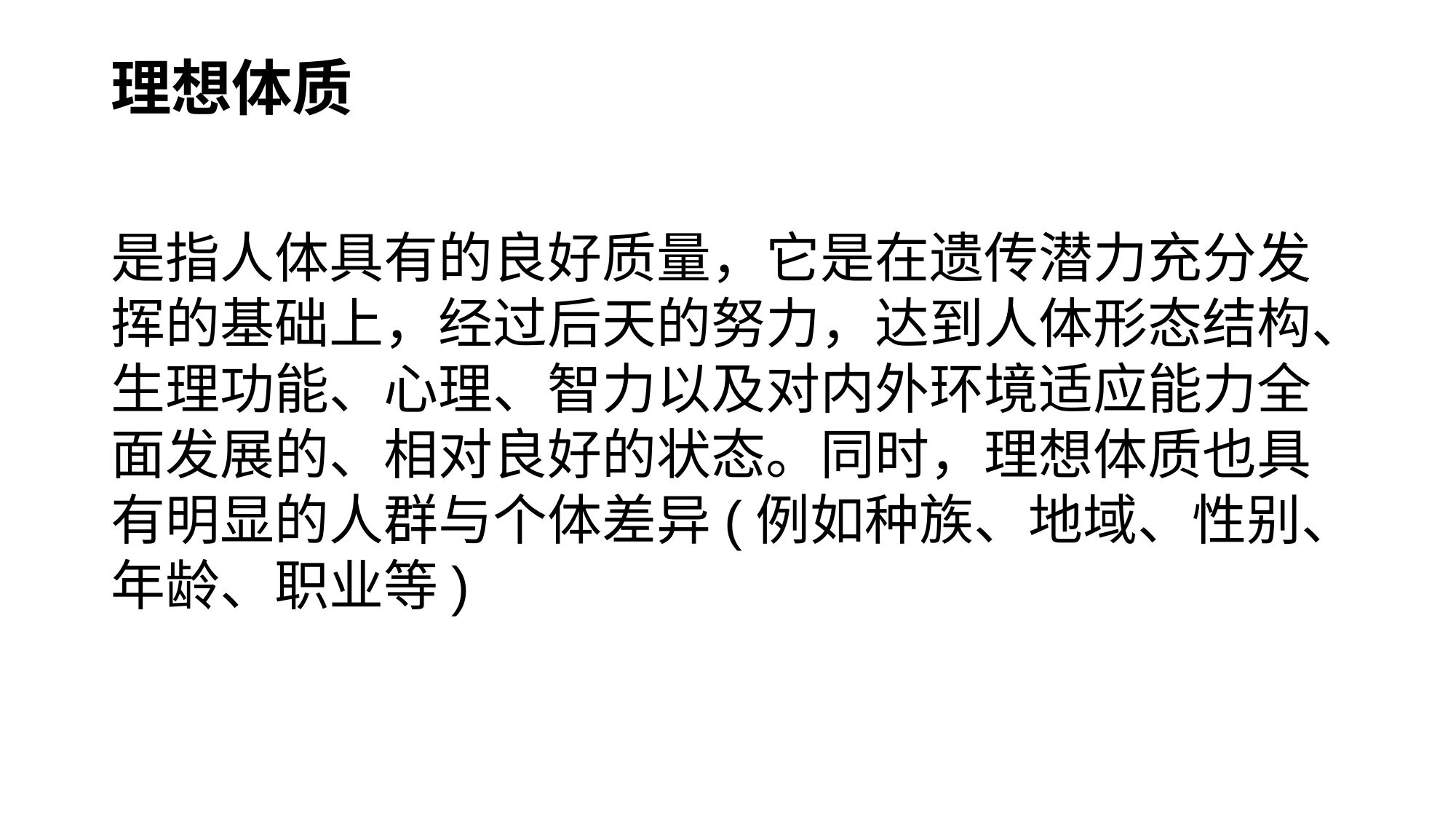

# 理想体质
是指人体具有的良好质量，它是在遗传潜力充分发挥的基础上，经过后天的努力，达到人体形态结构、生理功能、心理、智力以及对内外环境适应能力全面发展的、相对良好的状态。同时，理想体质也具有明显的人群与个体差异(例如种族、地域、性别、年龄、职业等)